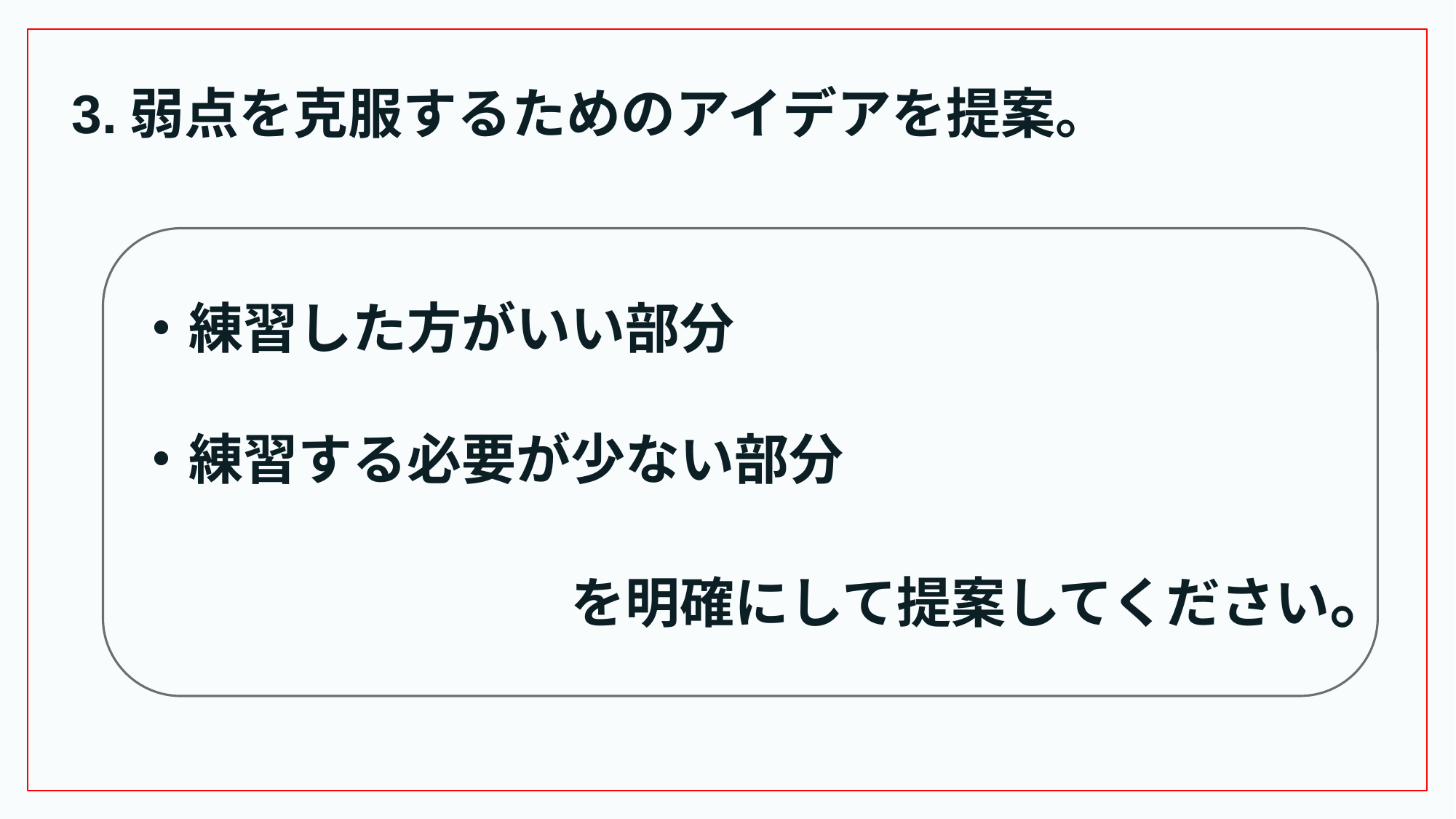

3.弱点を克服するためのアイデアを提案。

・練習した方がいい部分

・練習する必要が少ない部分

　　　　　　　　を明確にして提案してください。